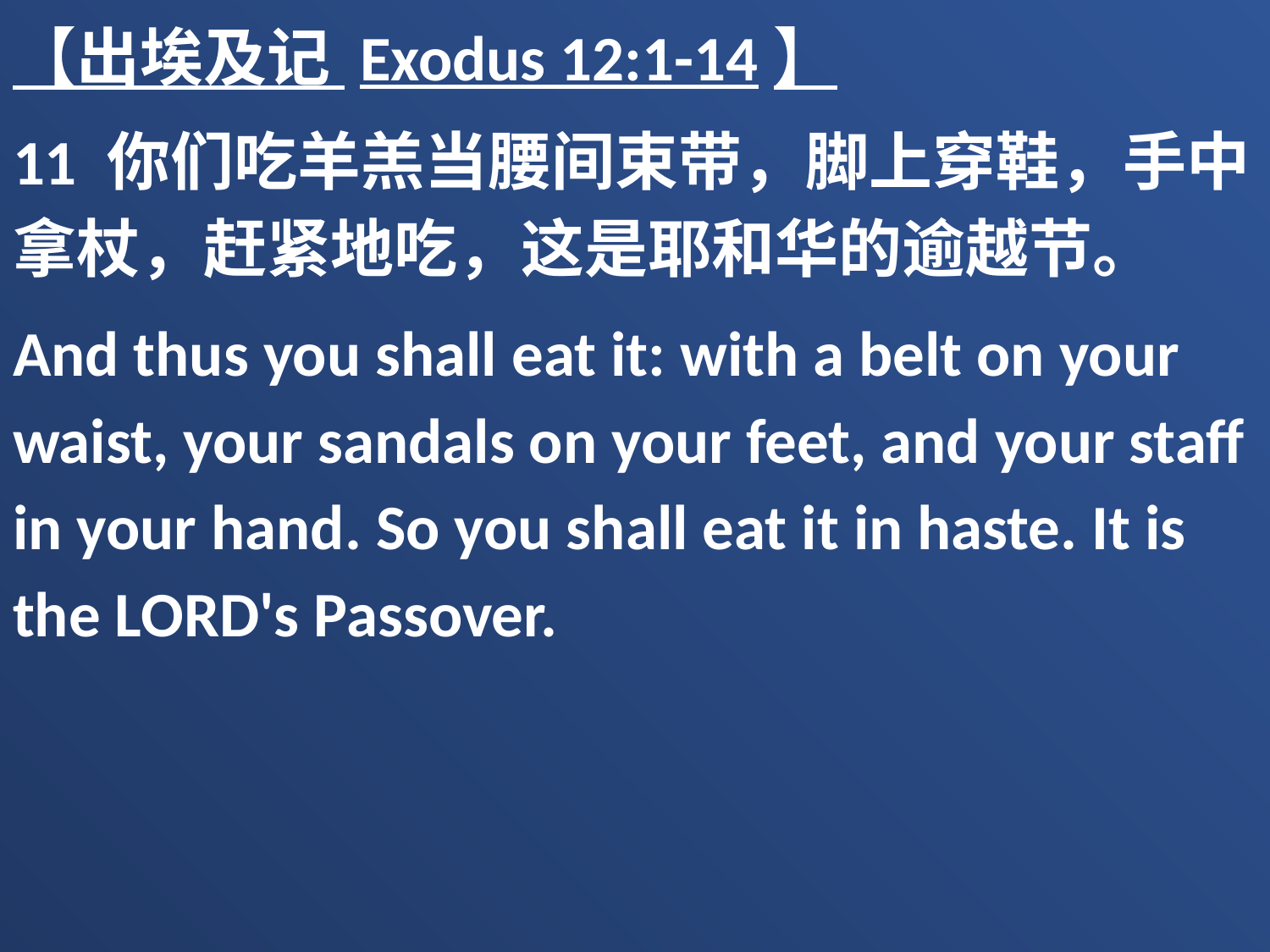

【出埃及记 Exodus 12:1-14】
11 你们吃羊羔当腰间束带，脚上穿鞋，手中拿杖，赶紧地吃，这是耶和华的逾越节。
And thus you shall eat it: with a belt on your waist, your sandals on your feet, and your staff in your hand. So you shall eat it in haste. It is the LORD's Passover.